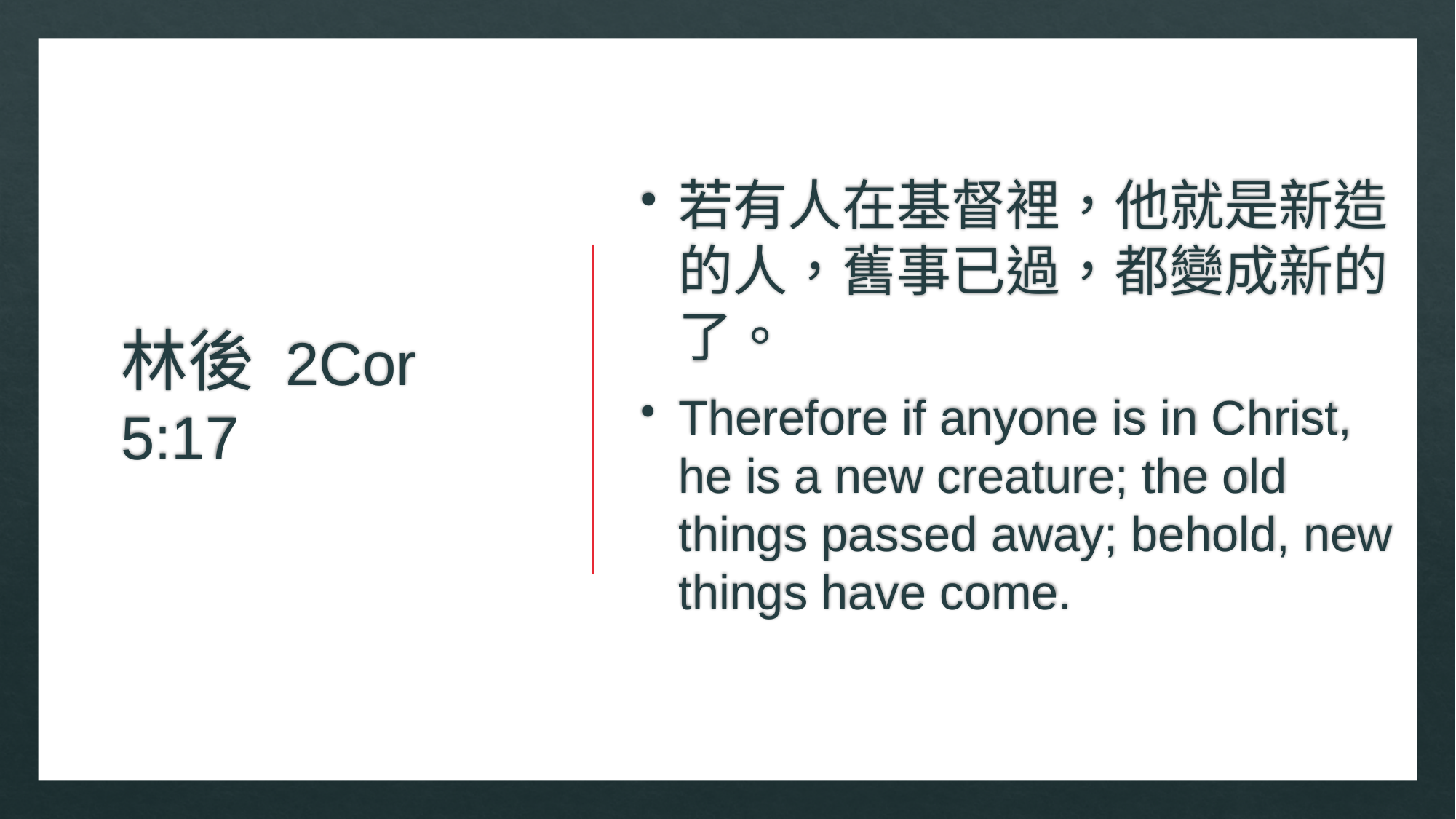

# 林後 2Cor 5:17
若有人在基督裡，他就是新造的人，舊事已過，都變成新的了。
Therefore if anyone is in Christ, he is a new creature; the old things passed away; behold, new things have come.